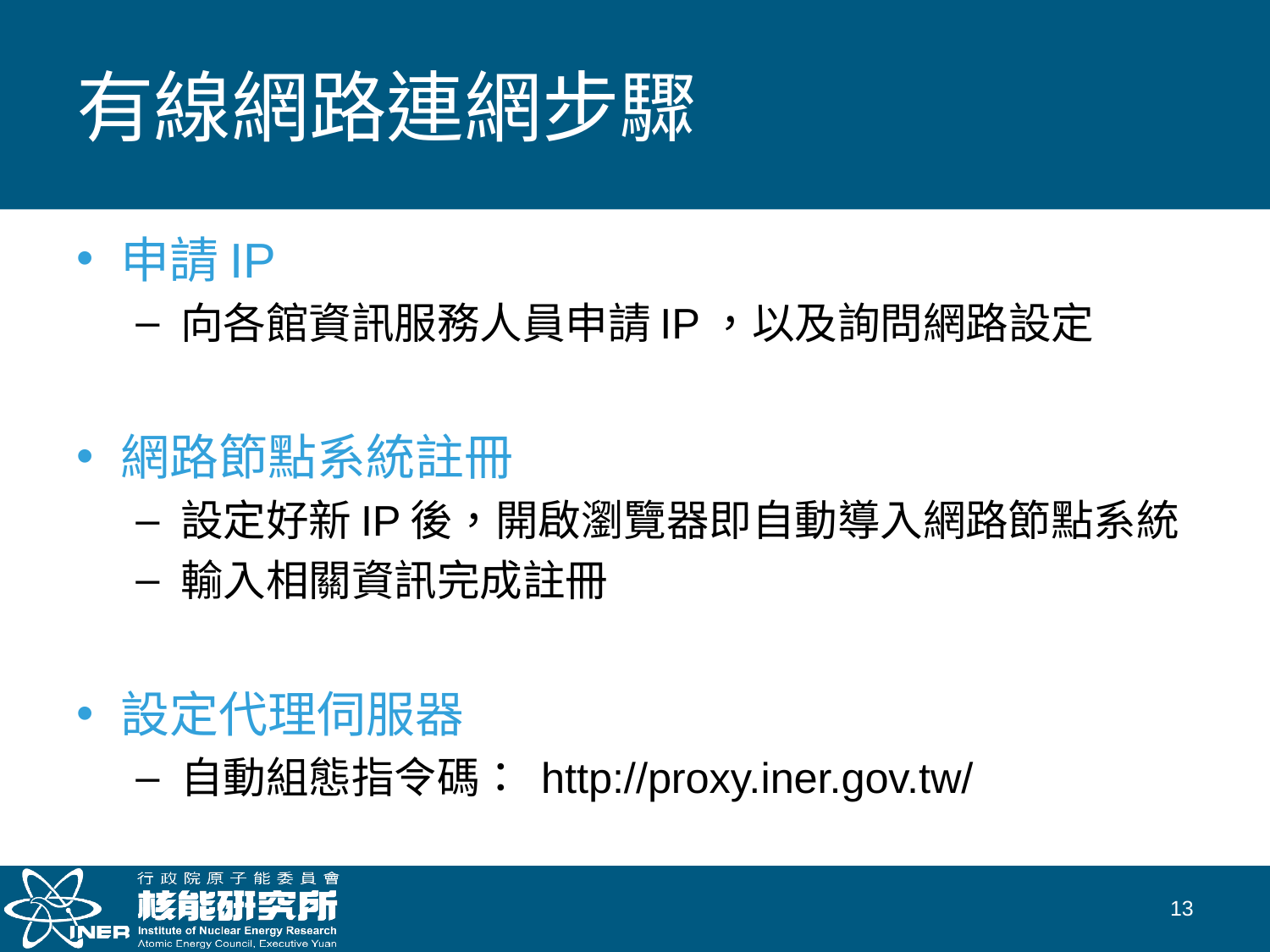

# 有線網路連網步驟
申請IP
向各館資訊服務人員申請IP，以及詢問網路設定

網路節點系統註冊
設定好新IP後，開啟瀏覽器即自動導入網路節點系統
輸入相關資訊完成註冊

設定代理伺服器
自動組態指令碼： http://proxy.iner.gov.tw/
13